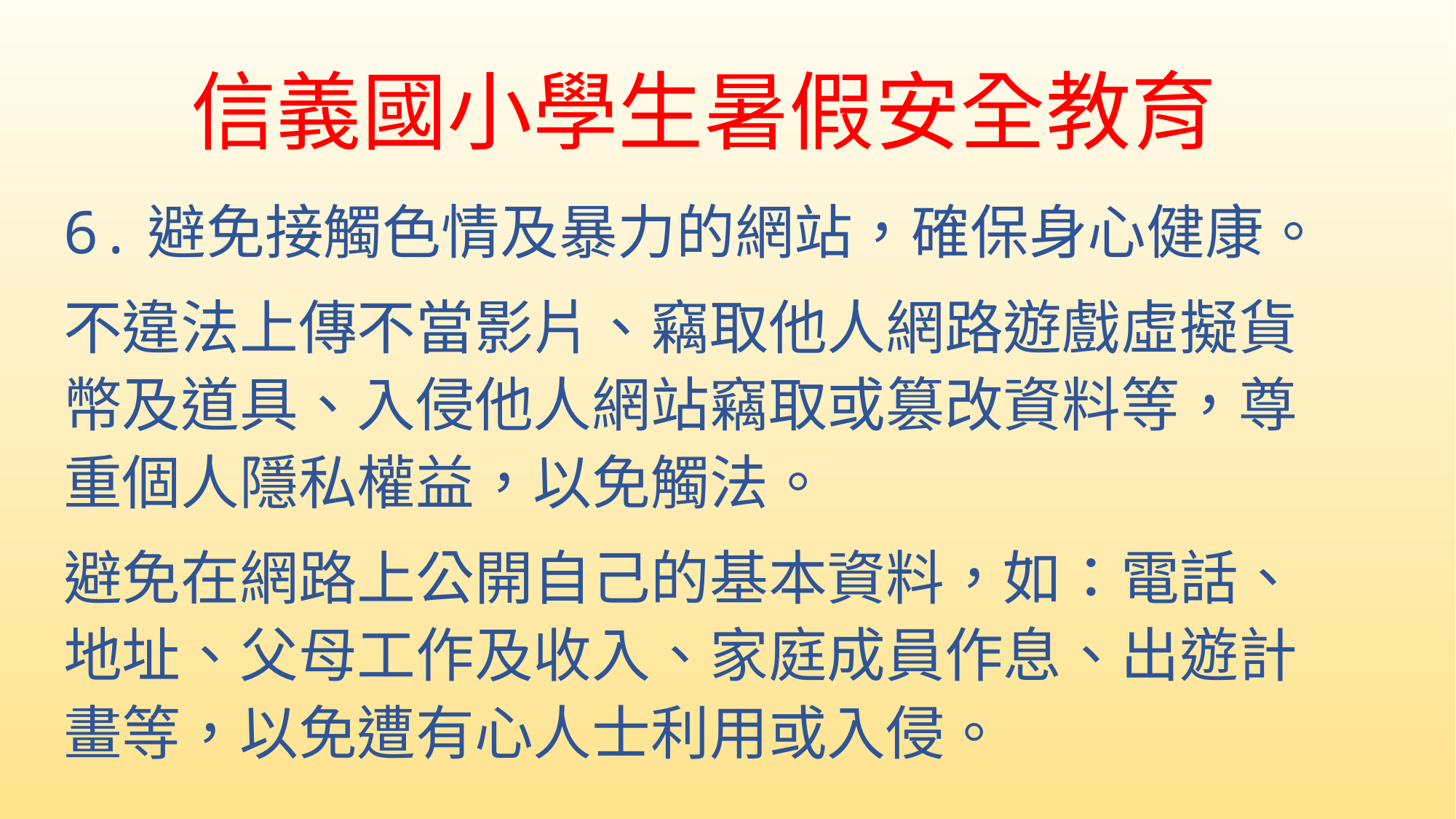

# 信義國小學生暑假安全教育
6.避免接觸色情及暴力的網站，確保身心健康。
不違法上傳不當影片、竊取他人網路遊戲虛擬貨幣及道具、入侵他人網站竊取或篡改資料等，尊重個人隱私權益，以免觸法。
避免在網路上公開自己的基本資料，如：電話、地址、父母工作及收入、家庭成員作息、出遊計畫等，以免遭有心人士利用或入侵。